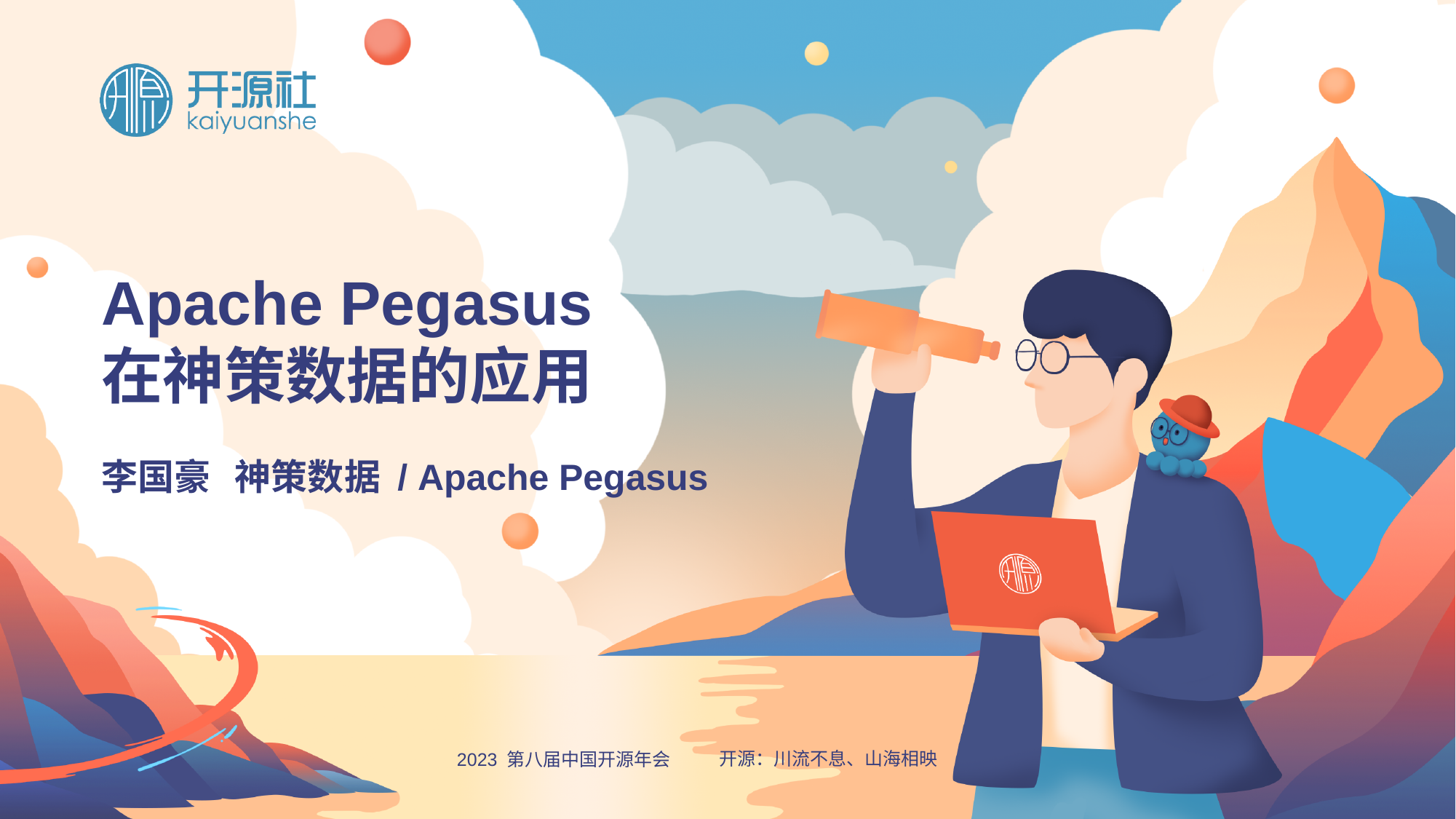

# Apache Pegasus 在神策数据的应用
李国豪   神策数据 / Apache Pegasus